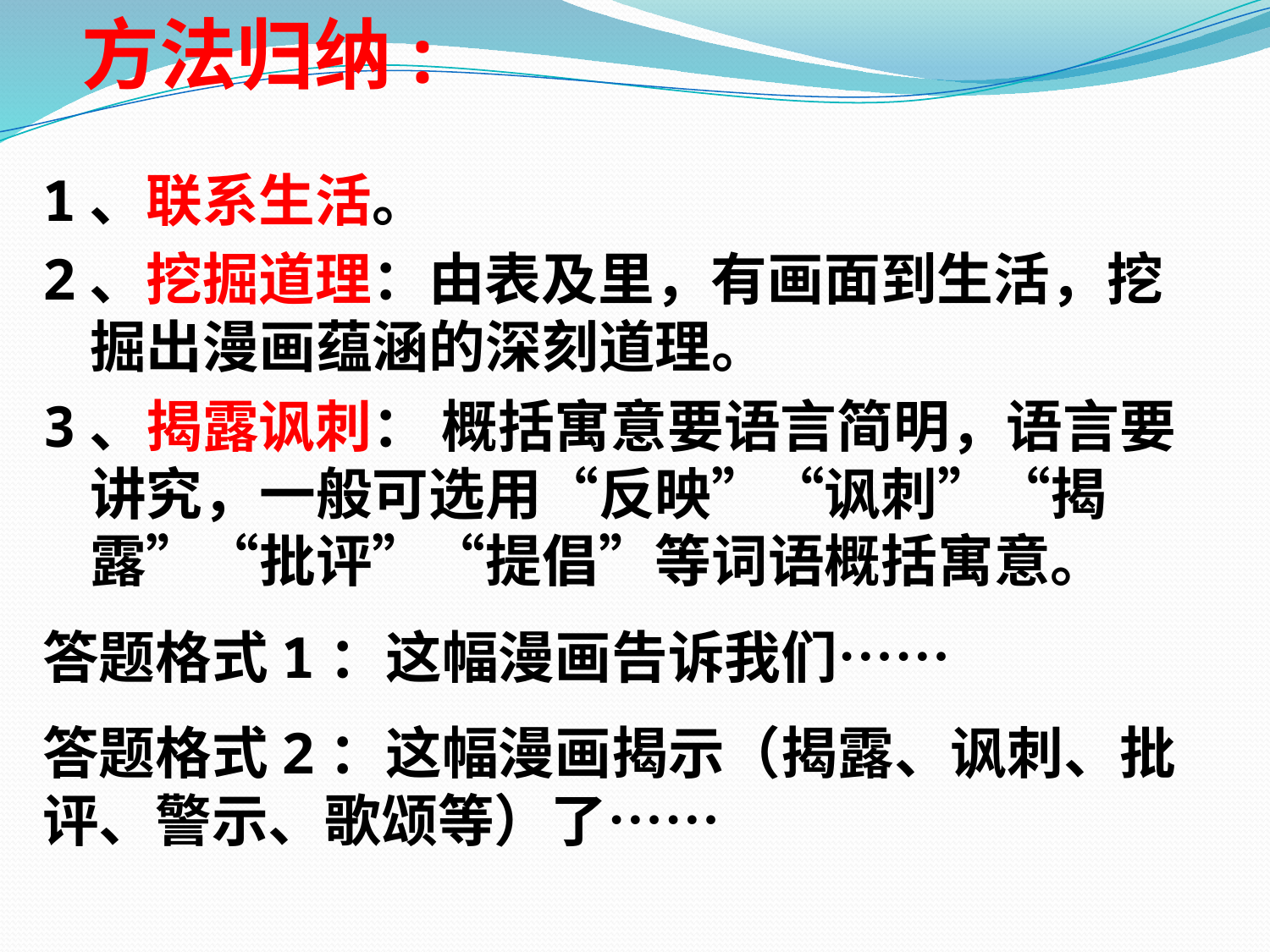

方法归纳:
1、联系生活。
2、挖掘道理：由表及里，有画面到生活，挖掘出漫画蕴涵的深刻道理。
3、揭露讽刺： 概括寓意要语言简明，语言要讲究，一般可选用“反映”“讽刺”“揭露”“批评”“提倡”等词语概括寓意。
答题格式1：这幅漫画告诉我们……
答题格式2：这幅漫画揭示（揭露、讽刺、批评、警示、歌颂等）了……